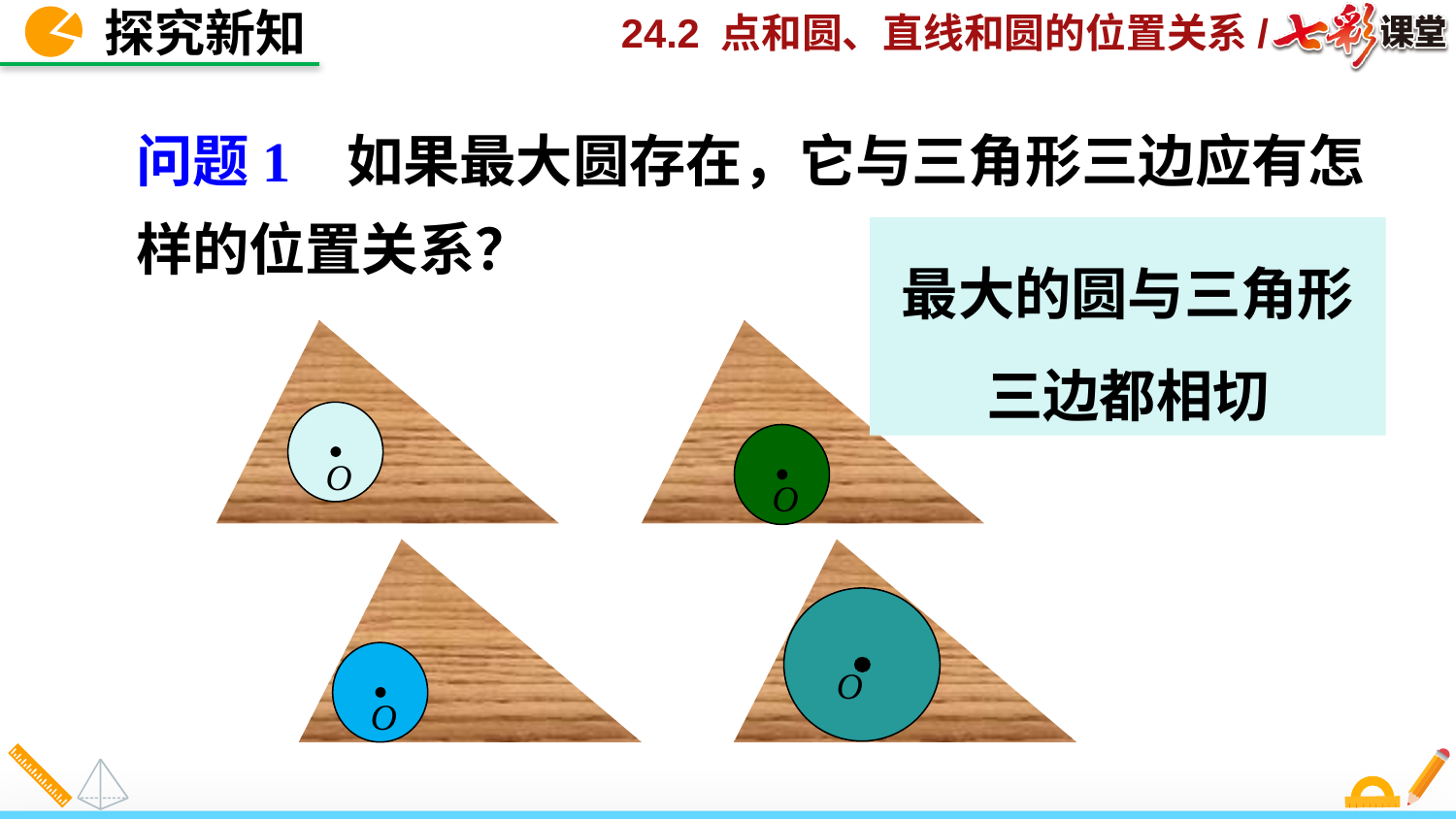

探究新知

问题1   如果最大圆存在，它与三角形三边应有怎样的位置关系？
最大的圆与三角形三边都相切

O

O

O

O